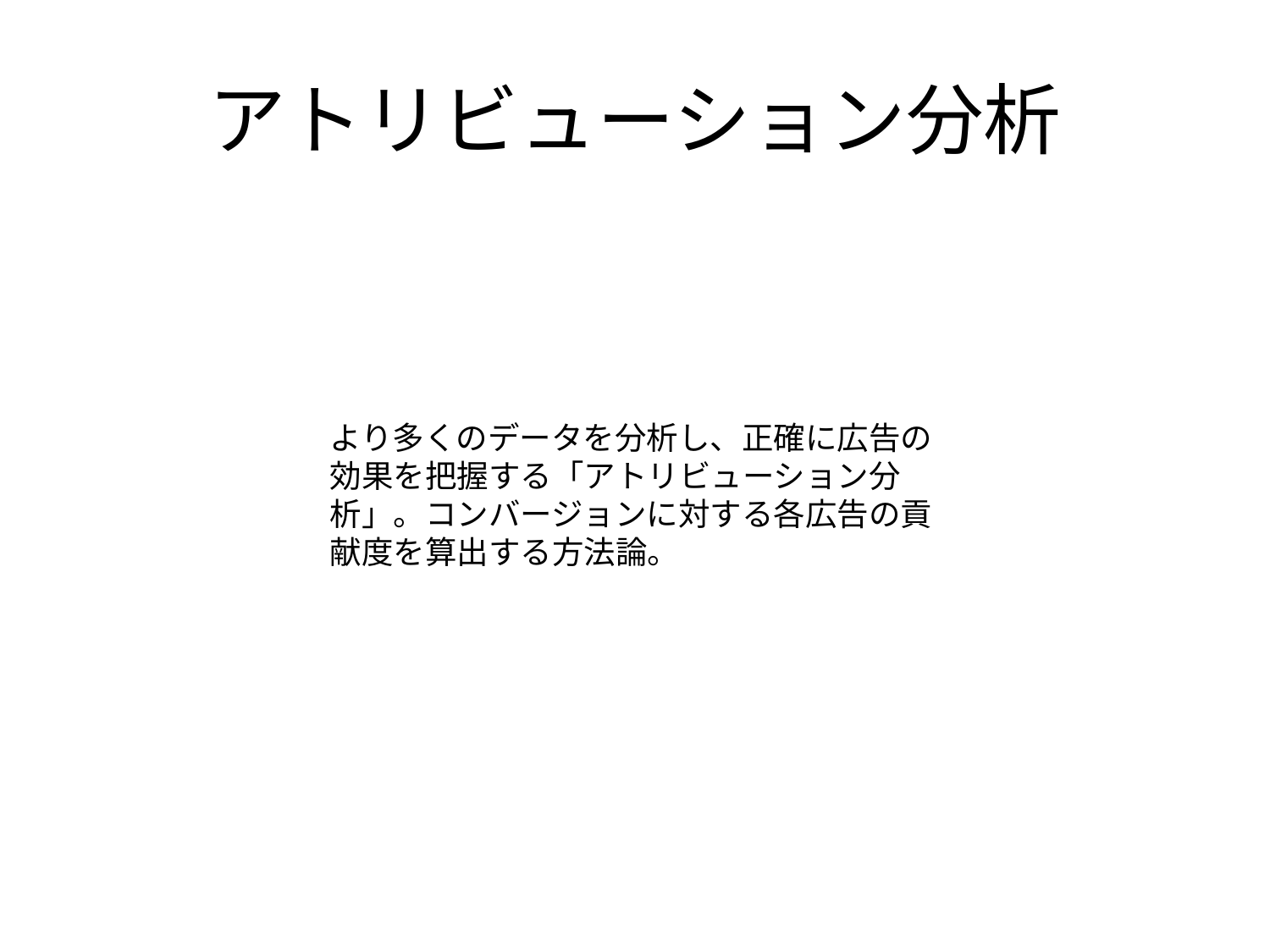

# アトリビューション分析
より多くのデータを分析し、正確に広告の効果を把握する「アトリビューション分析」。コンバージョンに対する各広告の貢献度を算出する方法論。